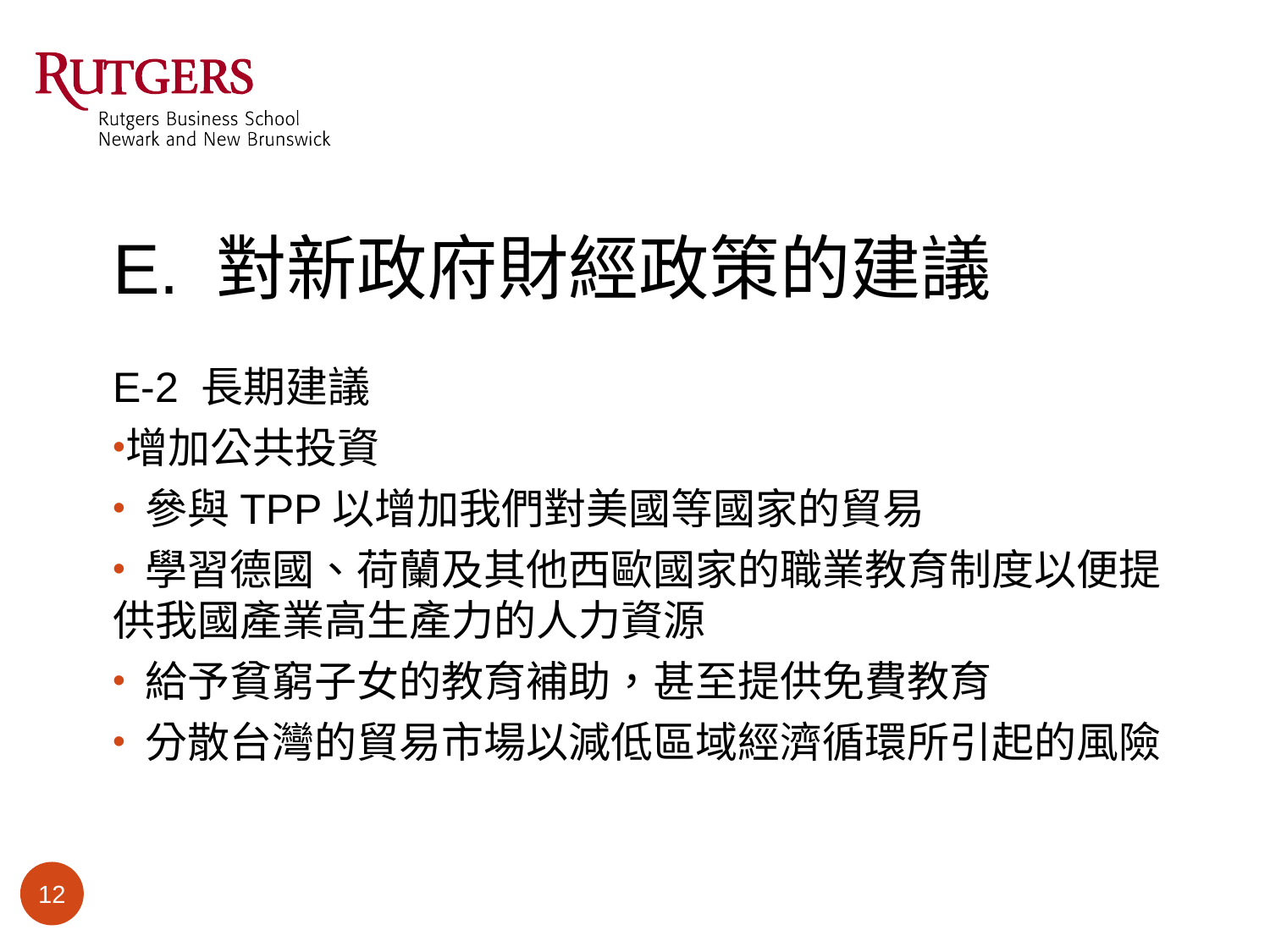

# E. 對新政府財經政策的建議
E-2 長期建議
增加公共投資
 參與TPP以增加我們對美國等國家的貿易
 學習德國、荷蘭及其他西歐國家的職業教育制度以便提 供我國產業高生產力的人力資源
 給予貧窮子女的教育補助，甚至提供免費教育
 分散台灣的貿易市場以減低區域經濟循環所引起的風險

12